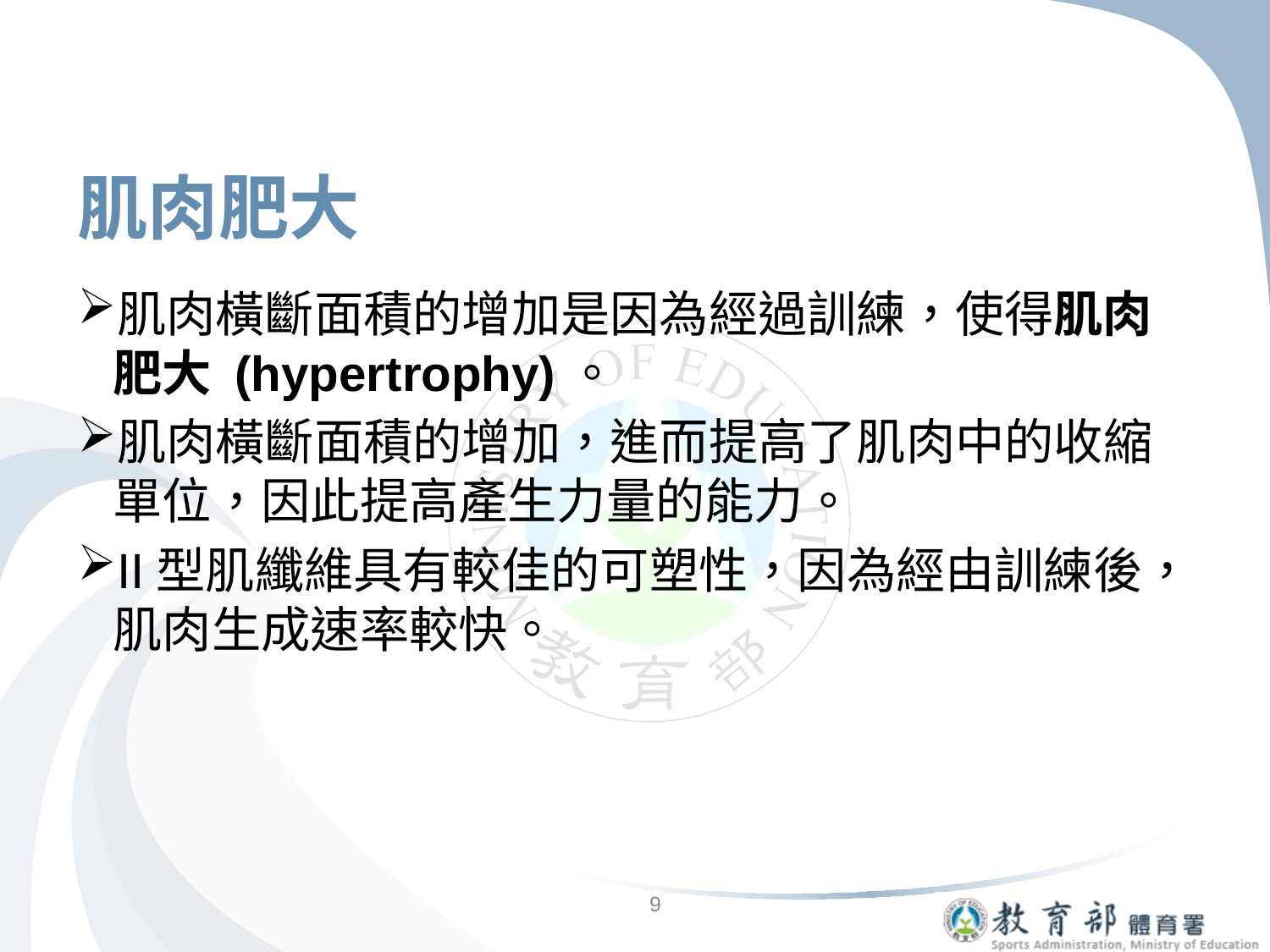

# 肌肉肥大
肌肉橫斷面積的增加是因為經過訓練，使得肌肉肥大 (hypertrophy)。
肌肉橫斷面積的增加，進而提高了肌肉中的收縮單位，因此提高產生力量的能力。
II型肌纖維具有較佳的可塑性，因為經由訓練後，肌肉生成速率較快。

9